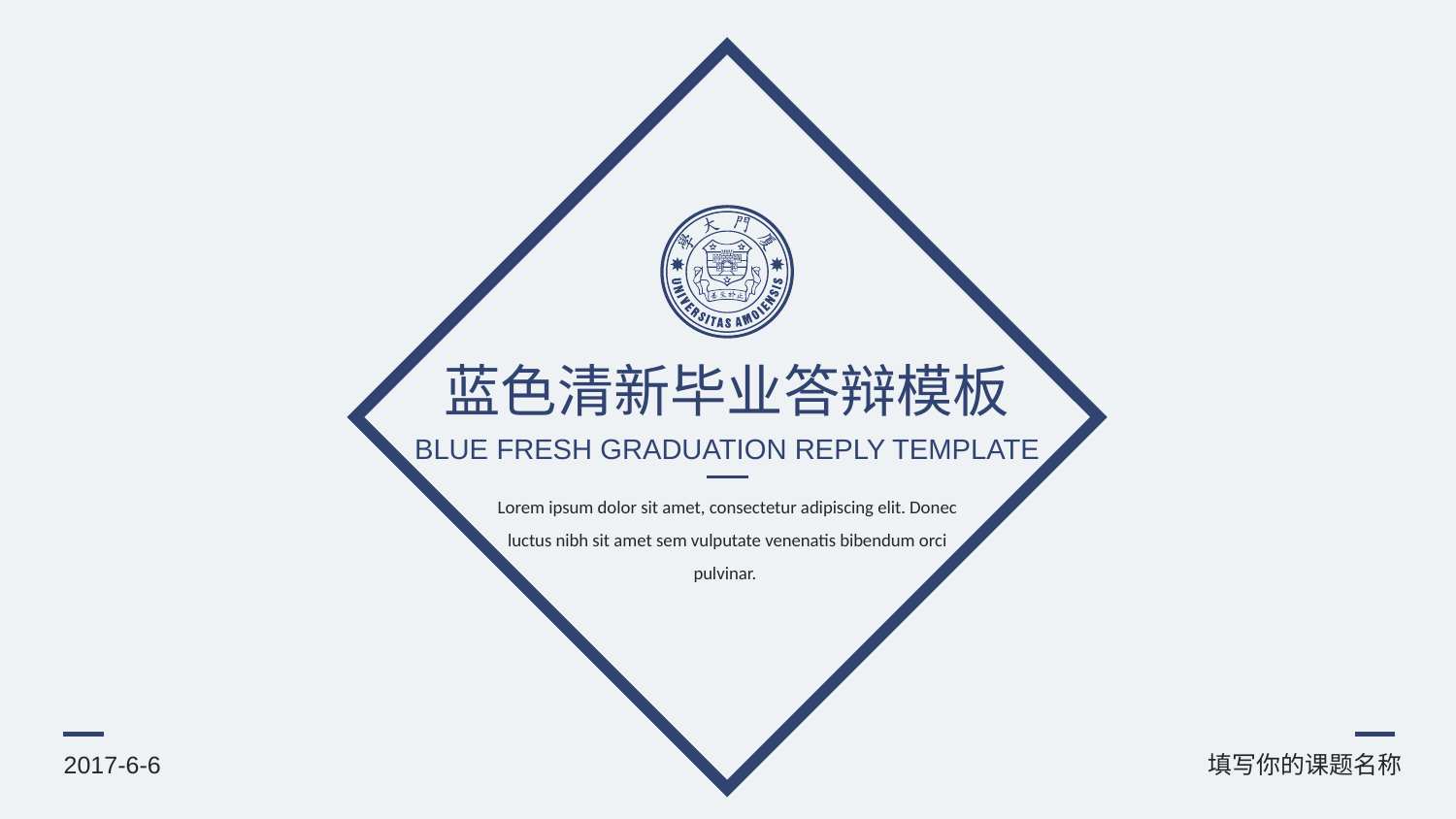

蓝色清新毕业答辩模板
BLUE FRESH GRADUATION REPLY TEMPLATE
Lorem ipsum dolor sit amet, consectetur adipiscing elit. Donec luctus nibh sit amet sem vulputate venenatis bibendum orci pulvinar.
2017-6-6
填写你的课题名称